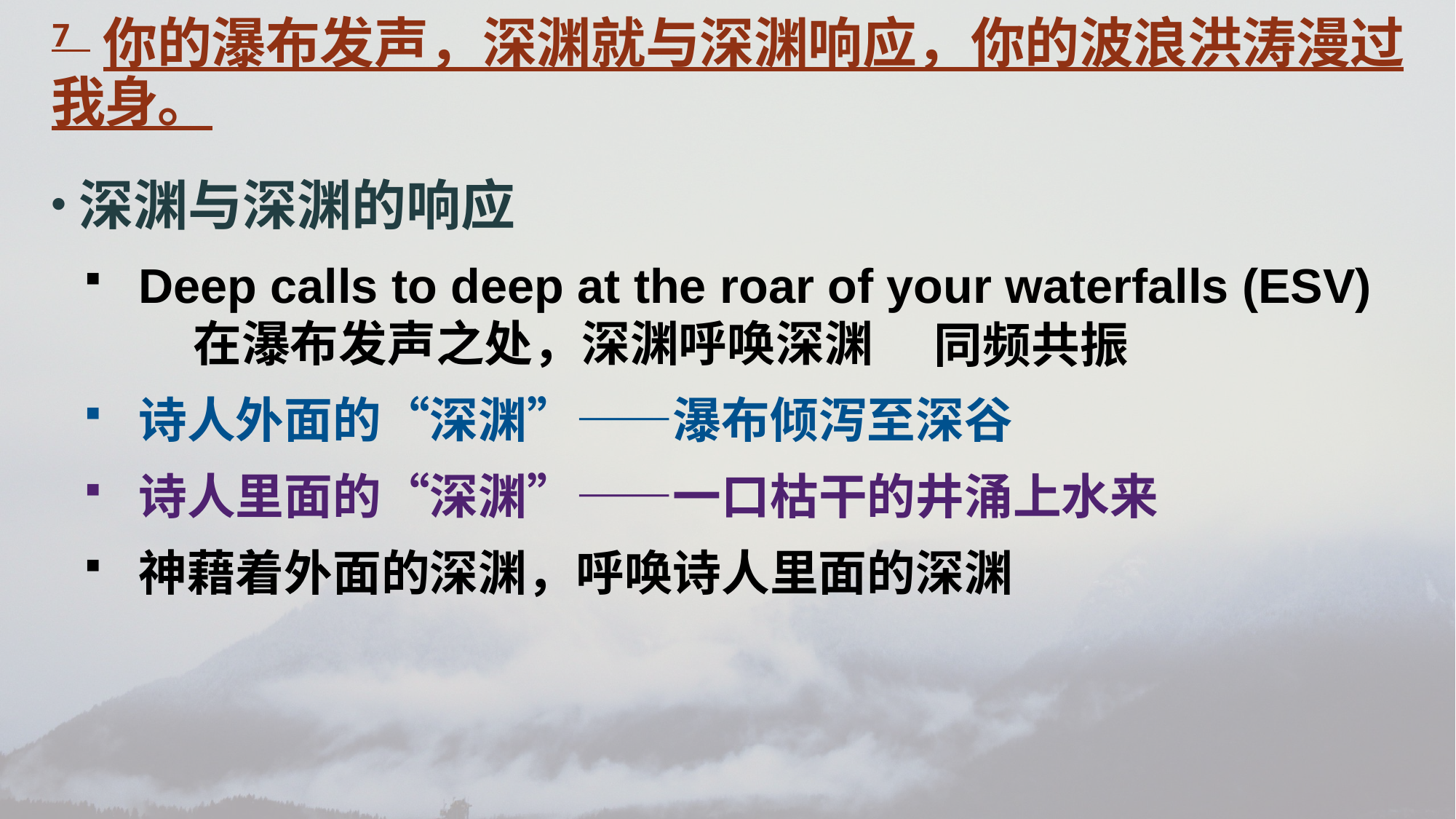

7 你的瀑布发声，深渊就与深渊响应，你的波浪洪涛漫过我身。
深渊与深渊的响应
Deep calls to deep at the roar of your waterfalls (ESV)
	在瀑布发声之处，深渊呼唤深渊
诗人外面的“深渊”——瀑布倾泻至深谷
诗人里面的“深渊”——一口枯干的井涌上水来
神藉着外面的深渊，呼唤诗人里面的深渊
同频共振